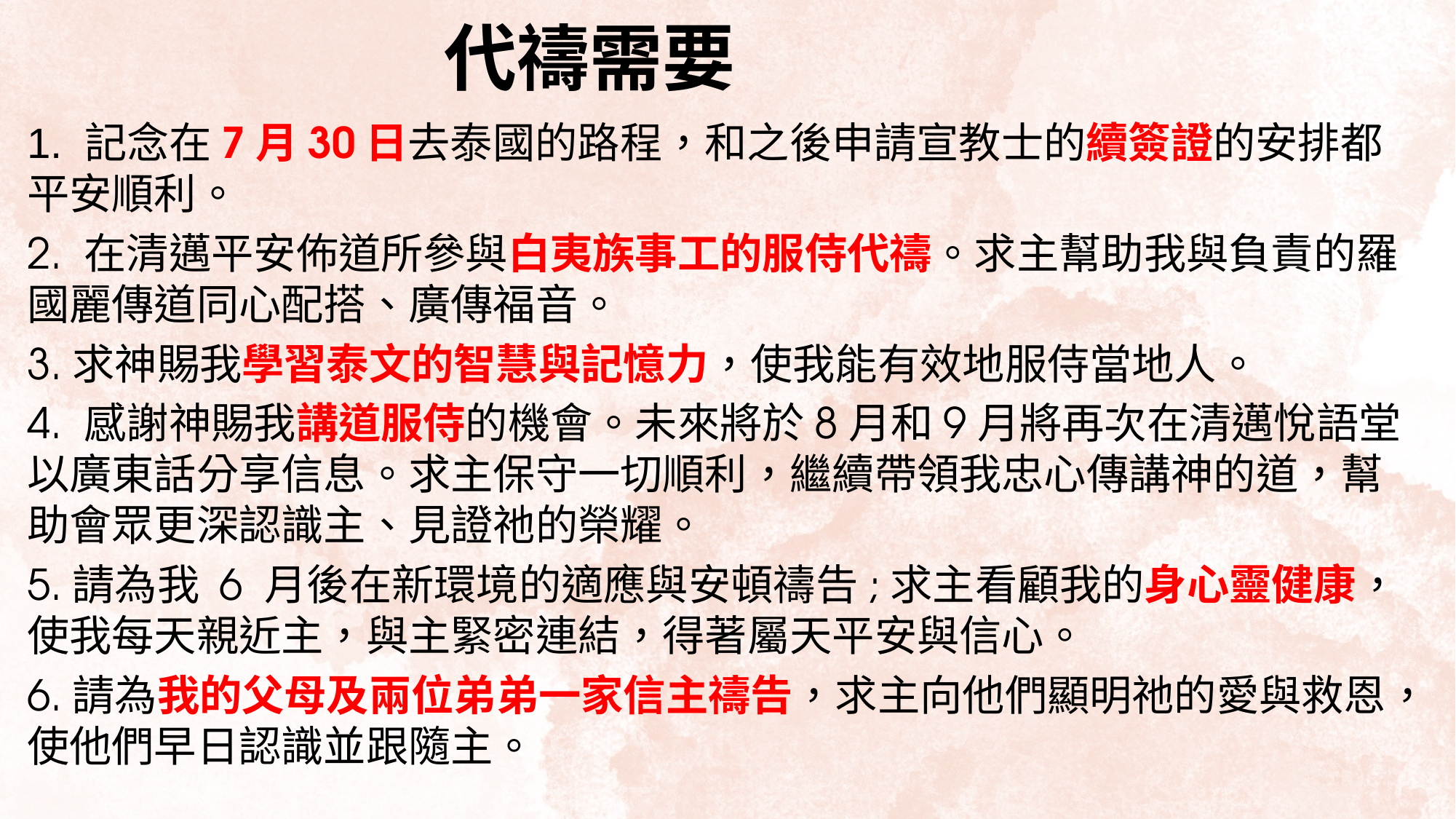

代禱需要
1. 記念在7月30日去泰國的路程，和之後申請宣教士的續簽證的安排都平安順利。
2. 在清邁平安佈道所參與白夷族事工的服侍代禱。求主幫助我與負責的羅國麗傳道同心配搭、廣傳福音。
3.求神賜我學習泰文的智慧與記憶力，使我能有效地服侍當地人。
4. 感謝神賜我講道服侍的機會。未來將於8月和9月將再次在清邁悅語堂以廣東話分享信息。求主保守一切順利，繼續帶領我忠心傳講神的道，幫助會眾更深認識主、見證祂的榮耀。
5.請為我 6 月後在新環境的適應與安頓禱告;求主看顧我的身心靈健康，使我每天親近主，與主緊密連結，得著屬天平安與信心。
6.請為我的父母及兩位弟弟一家信主禱告，求主向他們顯明祂的愛與救恩，使他們早日認識並跟隨主。